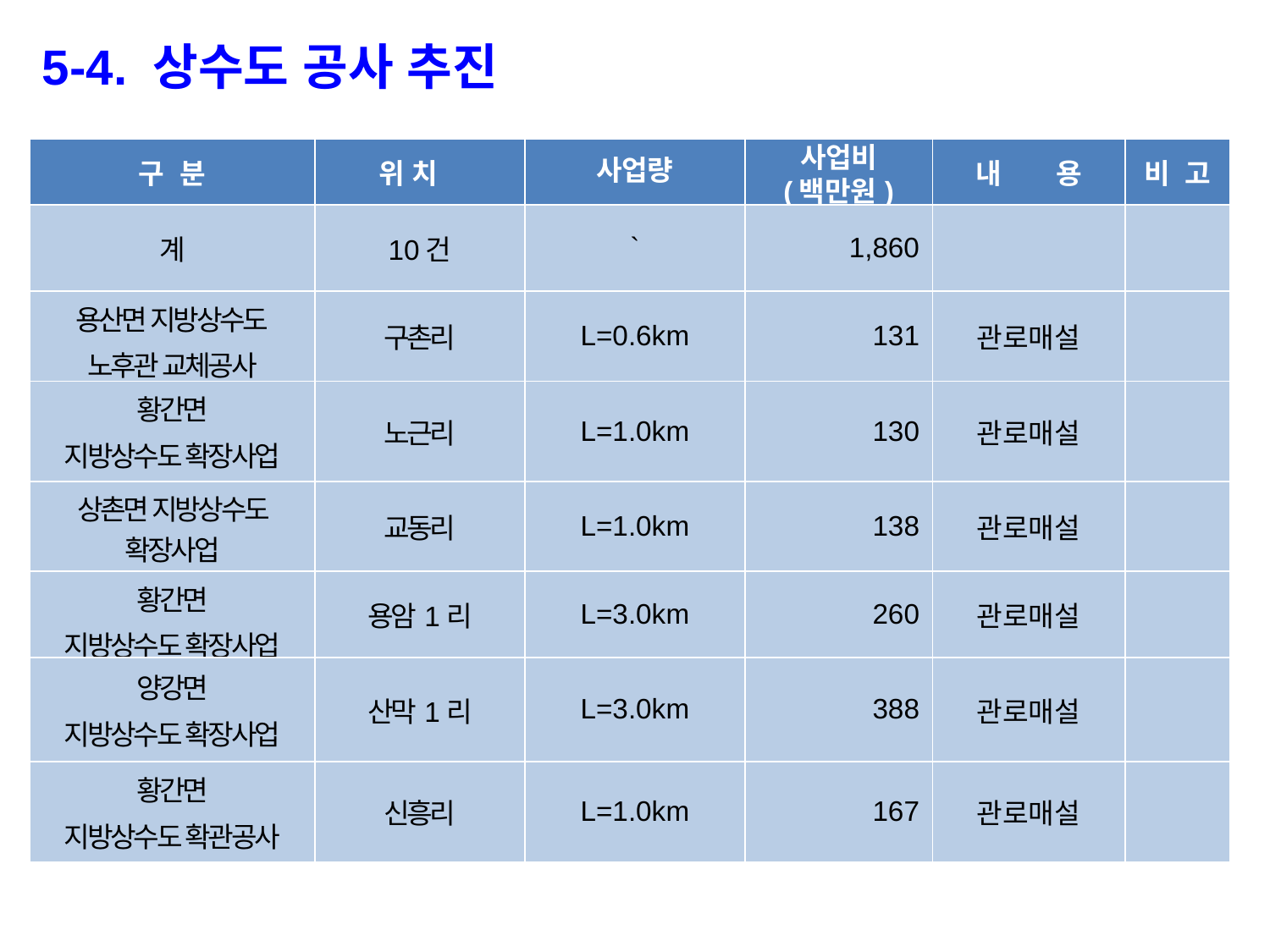

5-4. 상수도 공사 추진
| 구 분 | 위 치 | 사업량 | 사업비 (백만원) | 내 용 | 비 고 |
| --- | --- | --- | --- | --- | --- |
| 계 | 10건 | ` | 1,860 |  |  |
| 용산면 지방상수도 노후관 교체공사 | 구촌리 | L=0.6km | 131 | 관로매설 |  |
| 황간면 지방상수도 확장사업 | 노근리 | L=1.0km | 130 | 관로매설 |  |
| 상촌면 지방상수도 확장사업 | 교동리 | L=1.0km | 138 | 관로매설 |  |
| 황간면 지방상수도 확장사업 | 용암1리 | L=3.0km | 260 | 관로매설 |  |
| 양강면 지방상수도 확장사업 | 산막1리 | L=3.0km | 388 | 관로매설 |  |
| 황간면 지방상수도 확관공사 | 신흥리 | L=1.0km | 167 | 관로매설 |  |